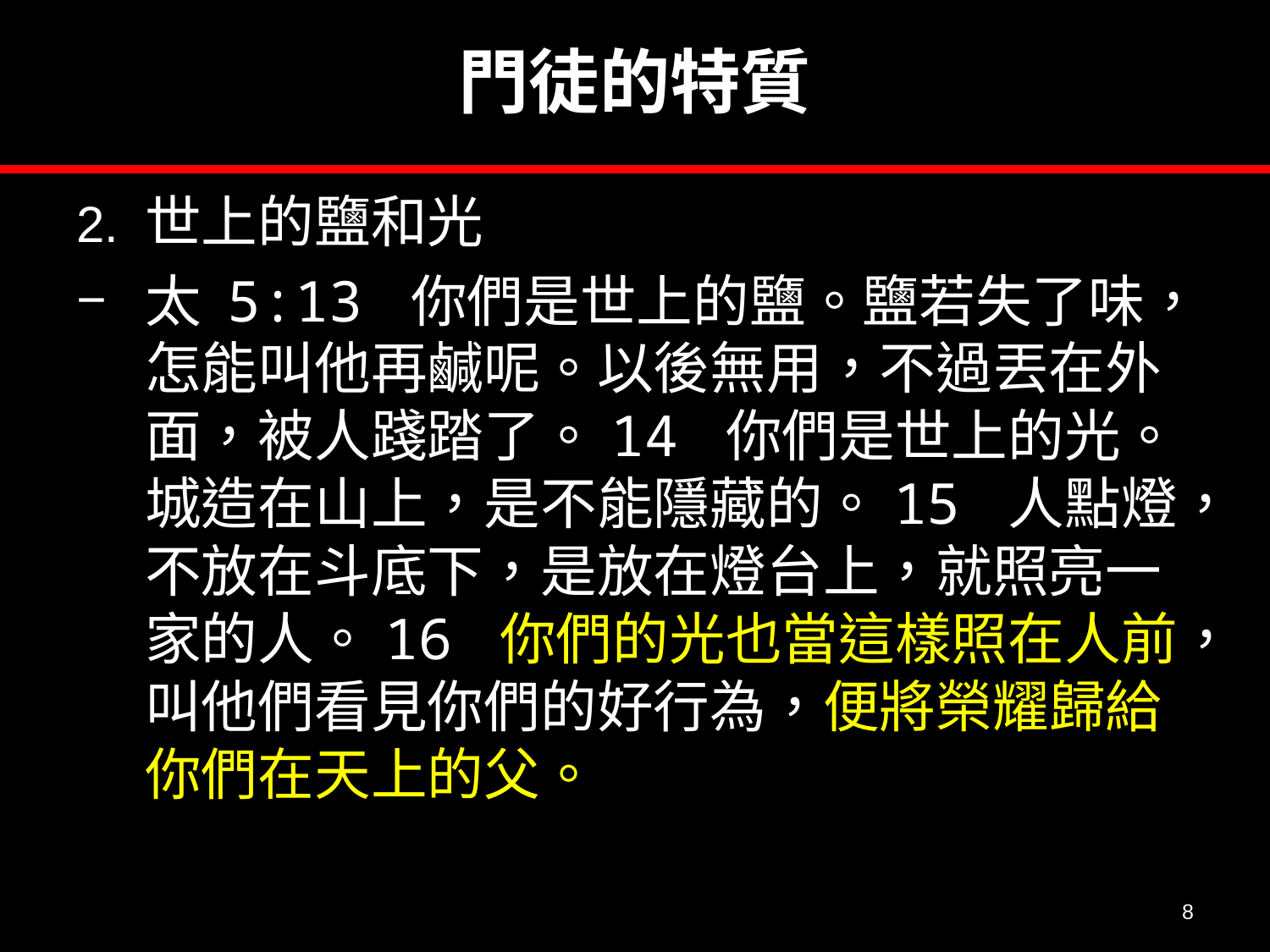

# 門徒的特質
世上的鹽和光
太 5:13 你們是世上的鹽。鹽若失了味，怎能叫他再鹹呢。以後無用，不過丟在外面，被人踐踏了。14 你們是世上的光。城造在山上，是不能隱藏的。15 人點燈，不放在斗底下，是放在燈台上，就照亮一家的人。16 你們的光也當這樣照在人前，叫他們看見你們的好行為，便將榮耀歸給你們在天上的父。
8